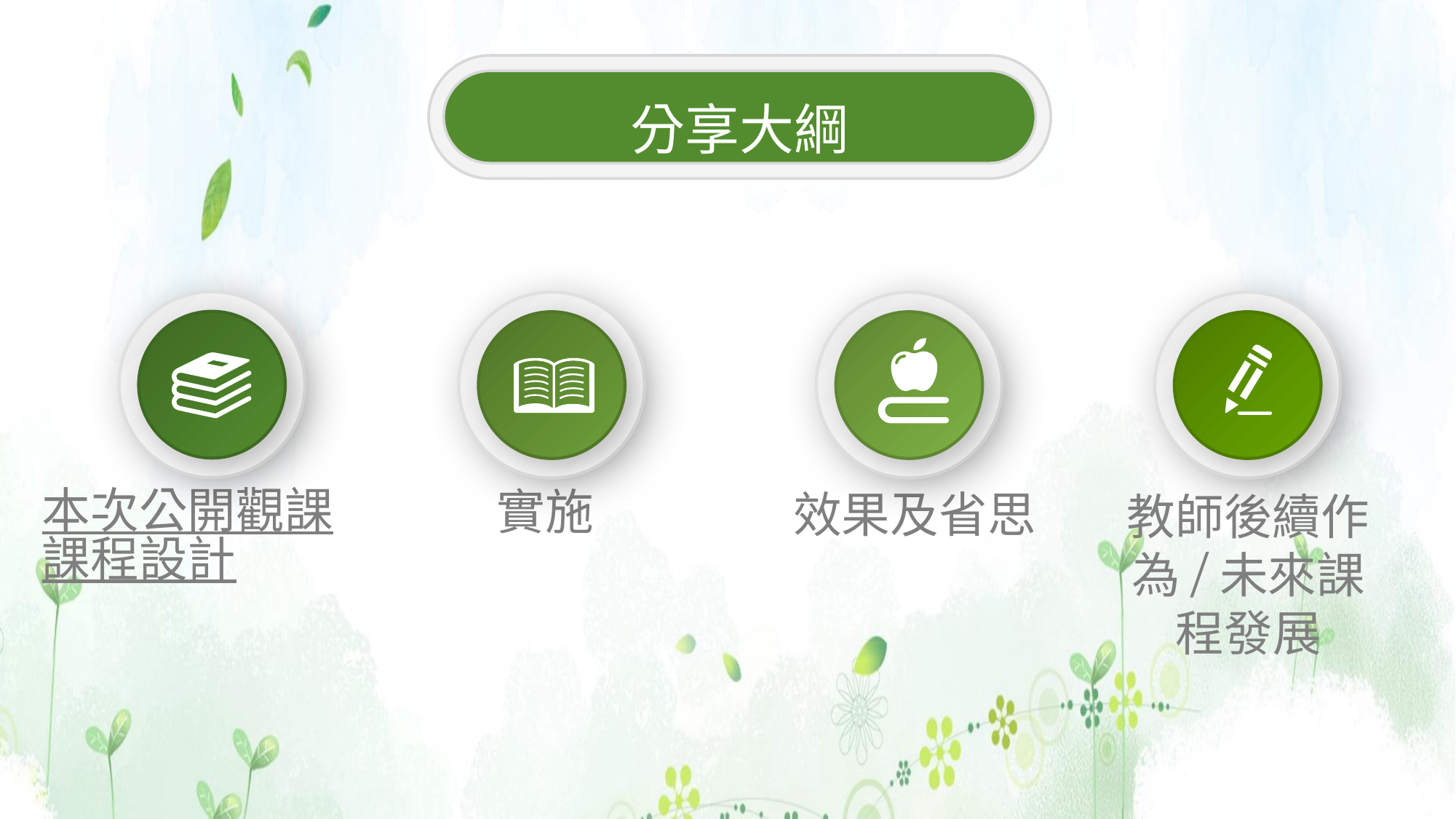

分享大綱

本次公開觀課課程設計
實施
效果及省思
教師後續作為/未來課程發展